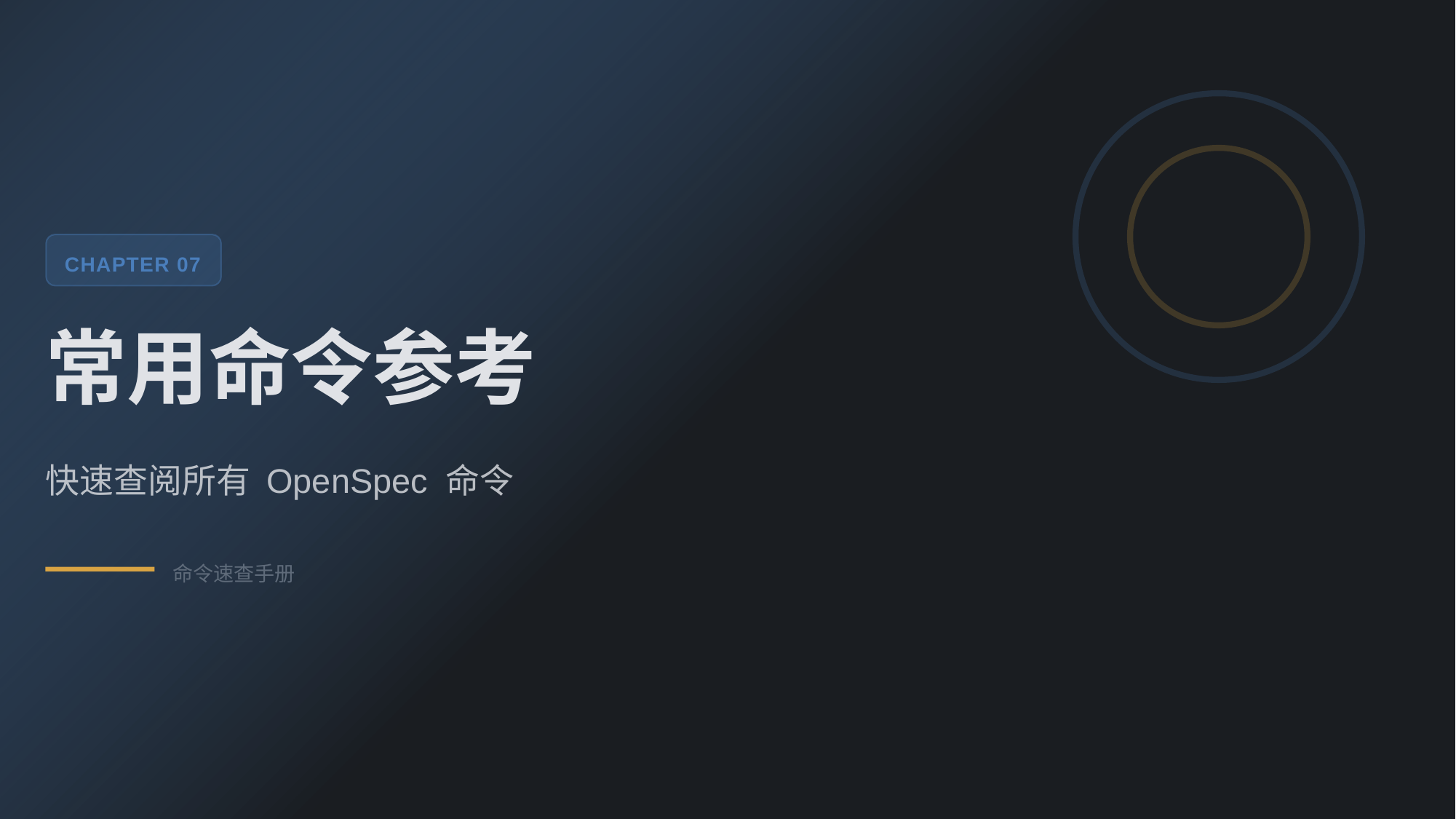

CHAPTER 07
常用命令参考
快速查阅所有 OpenSpec 命令
命令速查手册